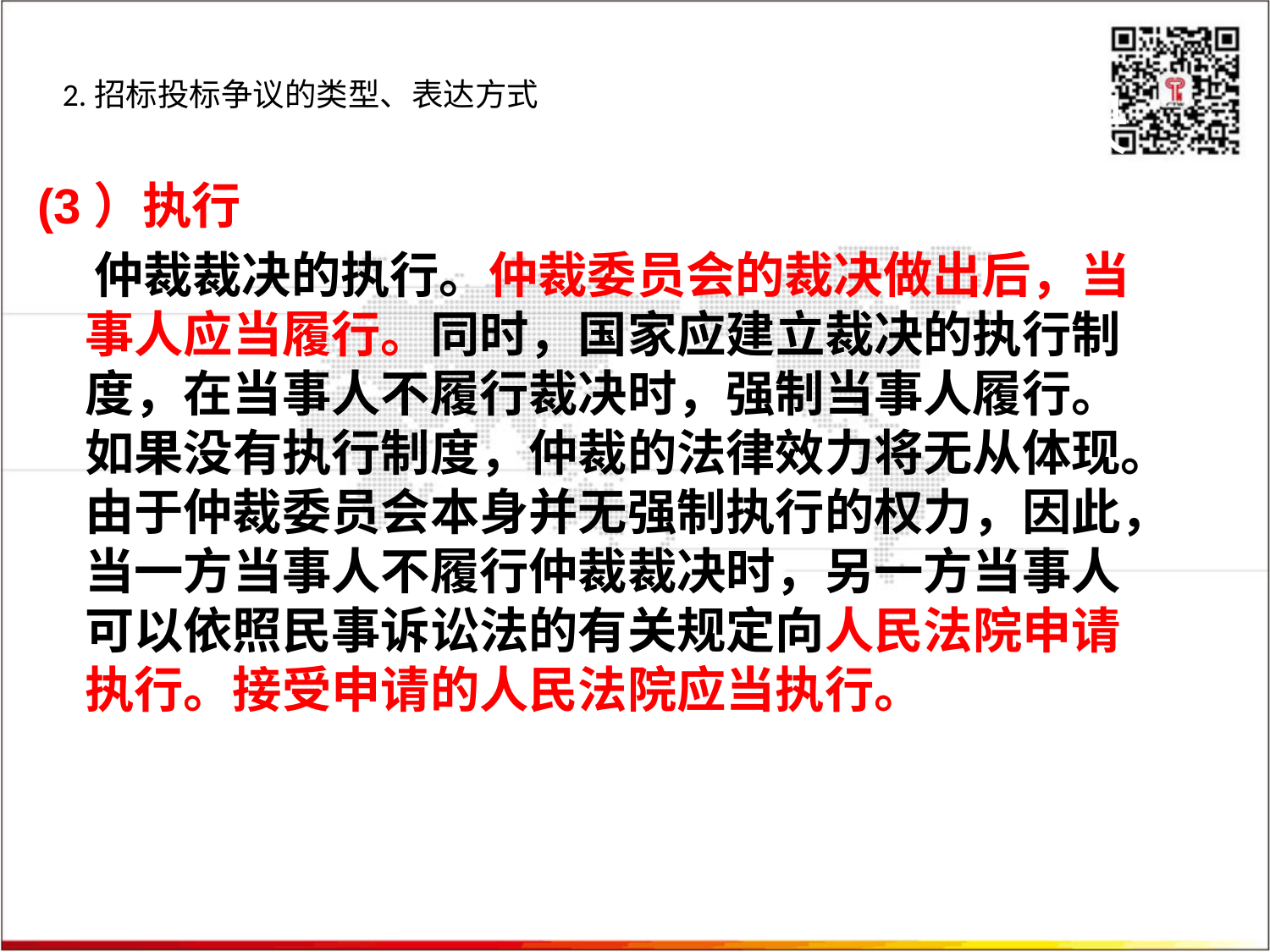

第7章   招标投标争议的解决
2.招标投标争议的类型、表达方式
(3）执行
    仲裁裁决的执行。仲裁委员会的裁决做出后，当事人应当履行。同时，国家应建立裁决的执行制度，在当事人不履行裁决时，强制当事人履行。如果没有执行制度，仲裁的法律效力将无从体现。由于仲裁委员会本身并无强制执行的权力，因此，当一方当事人不履行仲裁裁决时，另一方当事人可以依照民事诉讼法的有关规定向人民法院申请执行。接受申请的人民法院应当执行。